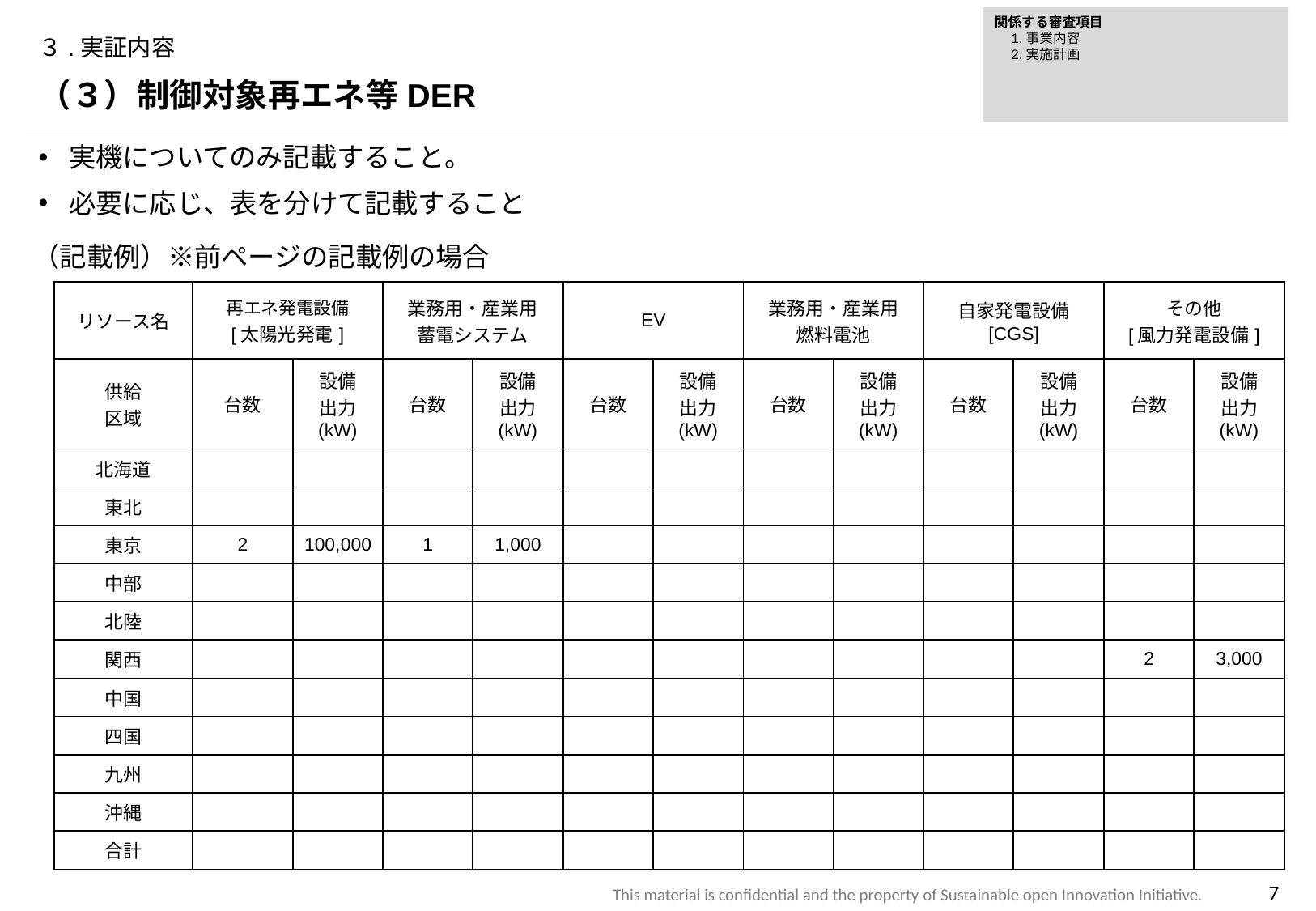

関係する審査項目
　1.事業内容
　2.実施計画
# ３.実証内容
（３）制御対象再エネ等DER
実機についてのみ記載すること。
必要に応じ、表を分けて記載すること
（記載例）※前ページの記載例の場合
| リソース名 | 再エネ発電設備 [太陽光発電] |  | 業務用・産業用 蓄電システム |  | EV |  | 業務用・産業用 燃料電池 |  | 自家発電設備 [CGS] |  | その他 [風力発電設備] |  |
| --- | --- | --- | --- | --- | --- | --- | --- | --- | --- | --- | --- | --- |
| 供給 区域 | 台数 | 設備 出力 (kW) | 台数 | 設備 出力 (kW) | 台数 | 設備 出力 (kW) | 台数 | 設備 出力 (kW) | 台数 | 設備 出力 (kW) | 台数 | 設備 出力 (kW) |
| 北海道 |  |  |  |  |  |  |  |  |  |  |  |  |
| 東北 |  |  |  |  |  |  |  |  |  |  |  |  |
| 東京 | 2 | 100,000 | 1 | 1,000 |  |  |  |  |  |  |  |  |
| 中部 |  |  |  |  |  |  |  |  |  |  |  |  |
| 北陸 |  |  |  |  |  |  |  |  |  |  |  |  |
| 関西 |  |  |  |  |  |  |  |  |  |  | 2 | 3,000 |
| 中国 |  |  |  |  |  |  |  |  |  |  |  |  |
| 四国 |  |  |  |  |  |  |  |  |  |  |  |  |
| 九州 |  |  |  |  |  |  |  |  |  |  |  |  |
| 沖縄 |  |  |  |  |  |  |  |  |  |  |  |  |
| 合計 |  |  |  |  |  |  |  |  |  |  |  |  |